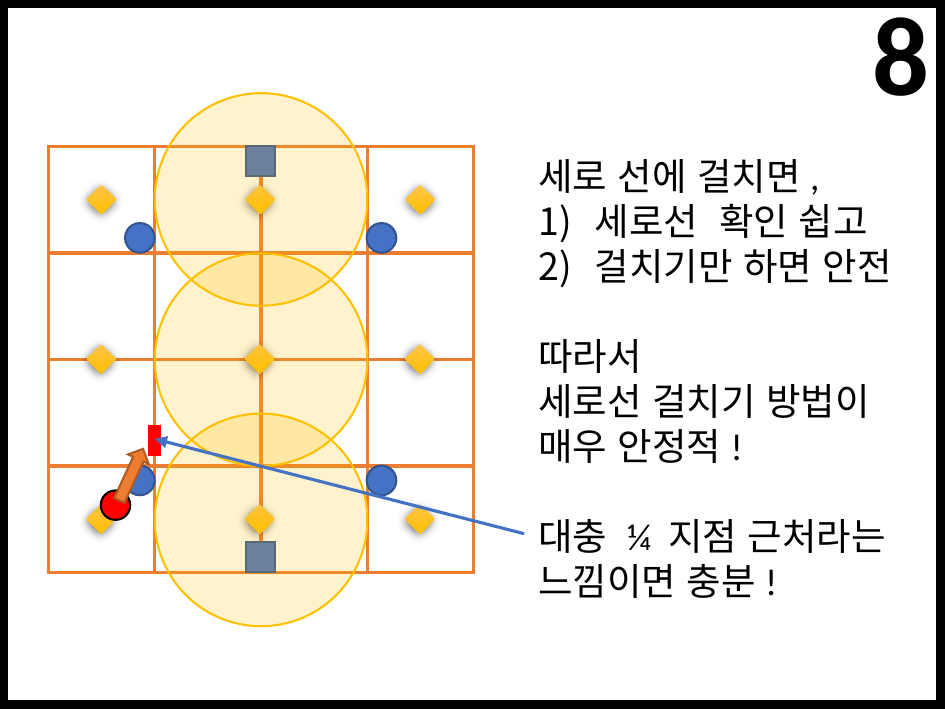

8

세로 선에 걸치면,
세로선  확인 쉽고
걸치기만 하면 안전

따라서
세로선 걸치기 방법이
매우 안정적!

대충 ¼ 지점 근처라는
느낌이면 충분!